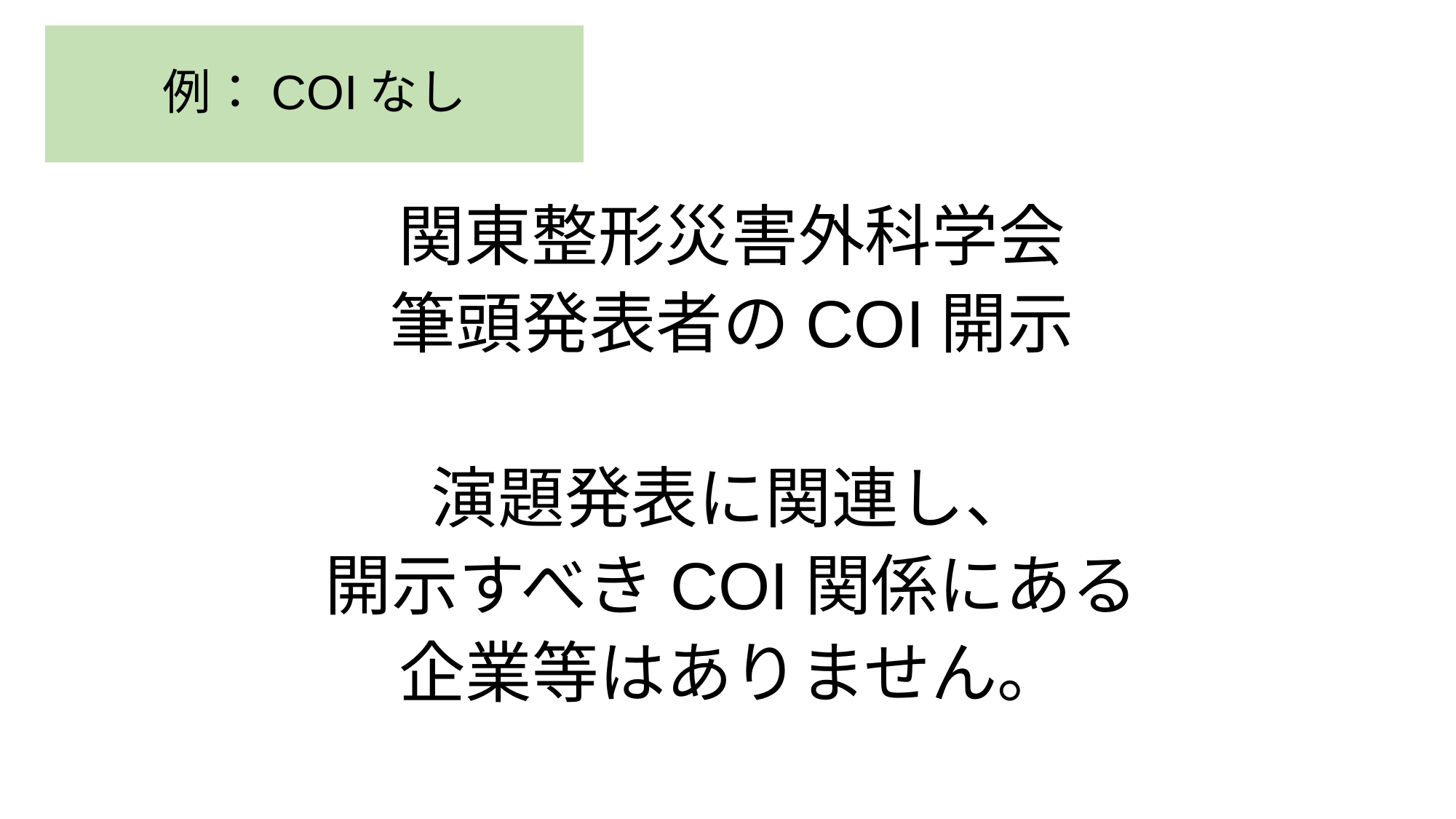

例：COIなし

関東整形災害外科学会
筆頭発表者のCOI開示

演題発表に関連し、
開示すべきCOI関係にある
企業等はありません。